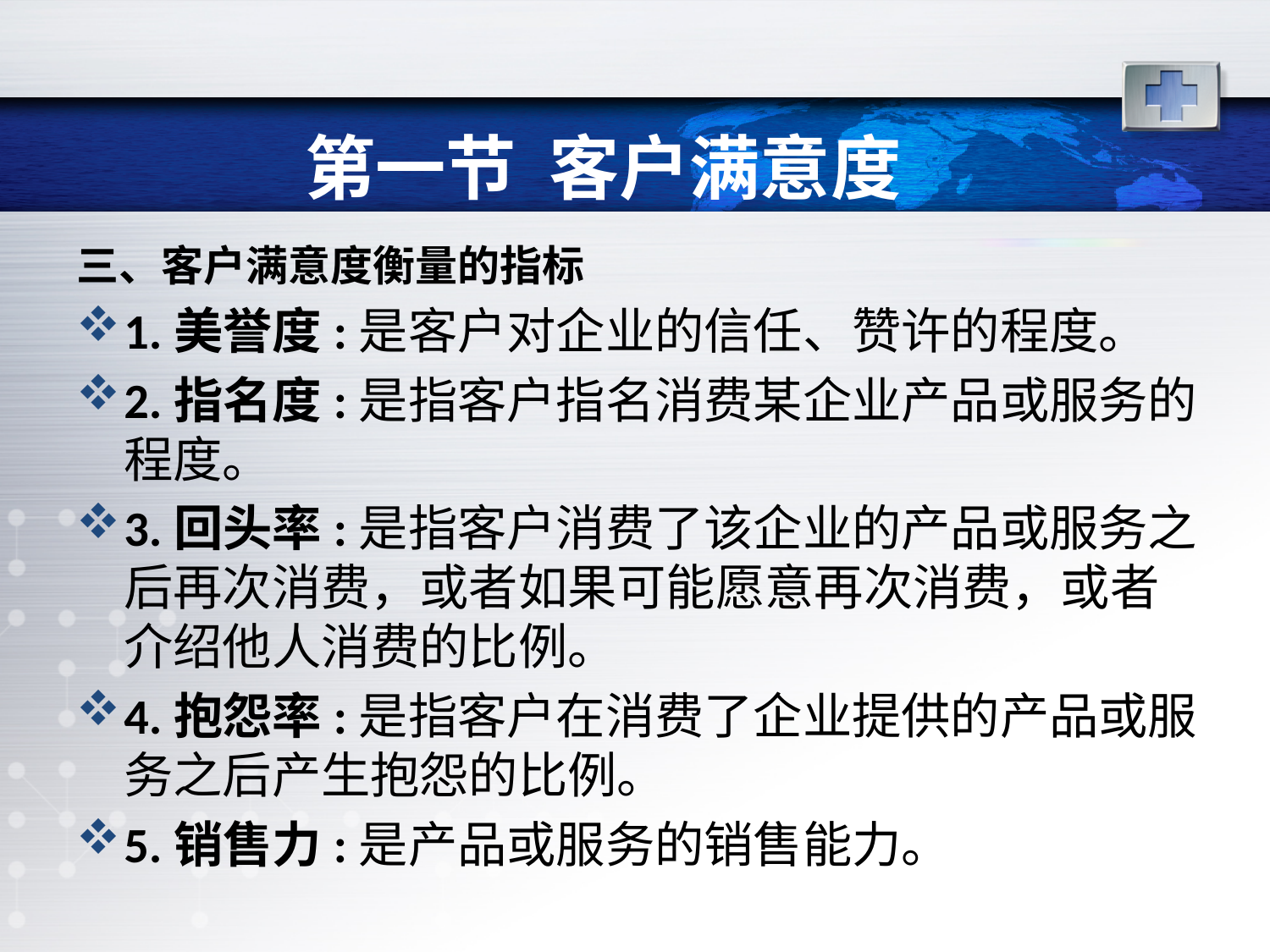

# 第一节  客户满意度
三、客户满意度衡量的指标
1.美誉度:是客户对企业的信任、赞许的程度。
2.指名度:是指客户指名消费某企业产品或服务的程度。
3.回头率:是指客户消费了该企业的产品或服务之后再次消费，或者如果可能愿意再次消费，或者介绍他人消费的比例。
4.抱怨率:是指客户在消费了企业提供的产品或服务之后产生抱怨的比例。
5.销售力:是产品或服务的销售能力。